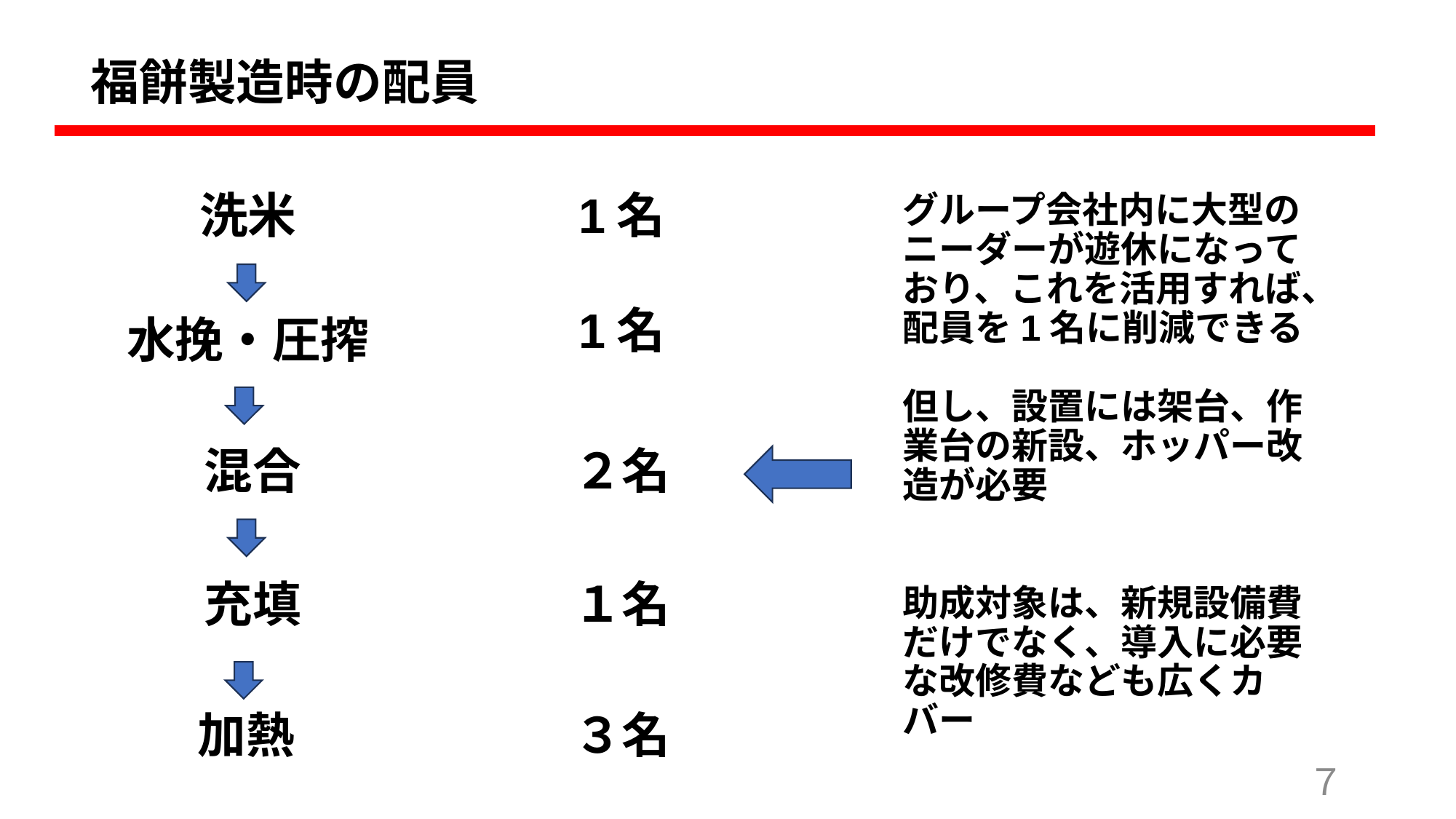

福餅製造時の配員
洗米
1名
グループ会社内に大型のニーダーが遊休になっており、これを活用すれば、配員を1名に削減できる

但し、設置には架台、作業台の新設、ホッパー改造が必要

助成対象は、新規設備費だけでなく、導入に必要な改修費なども広くカバー

1名
水挽・圧搾

混合
２名

充填
１名

加熱
３名
７